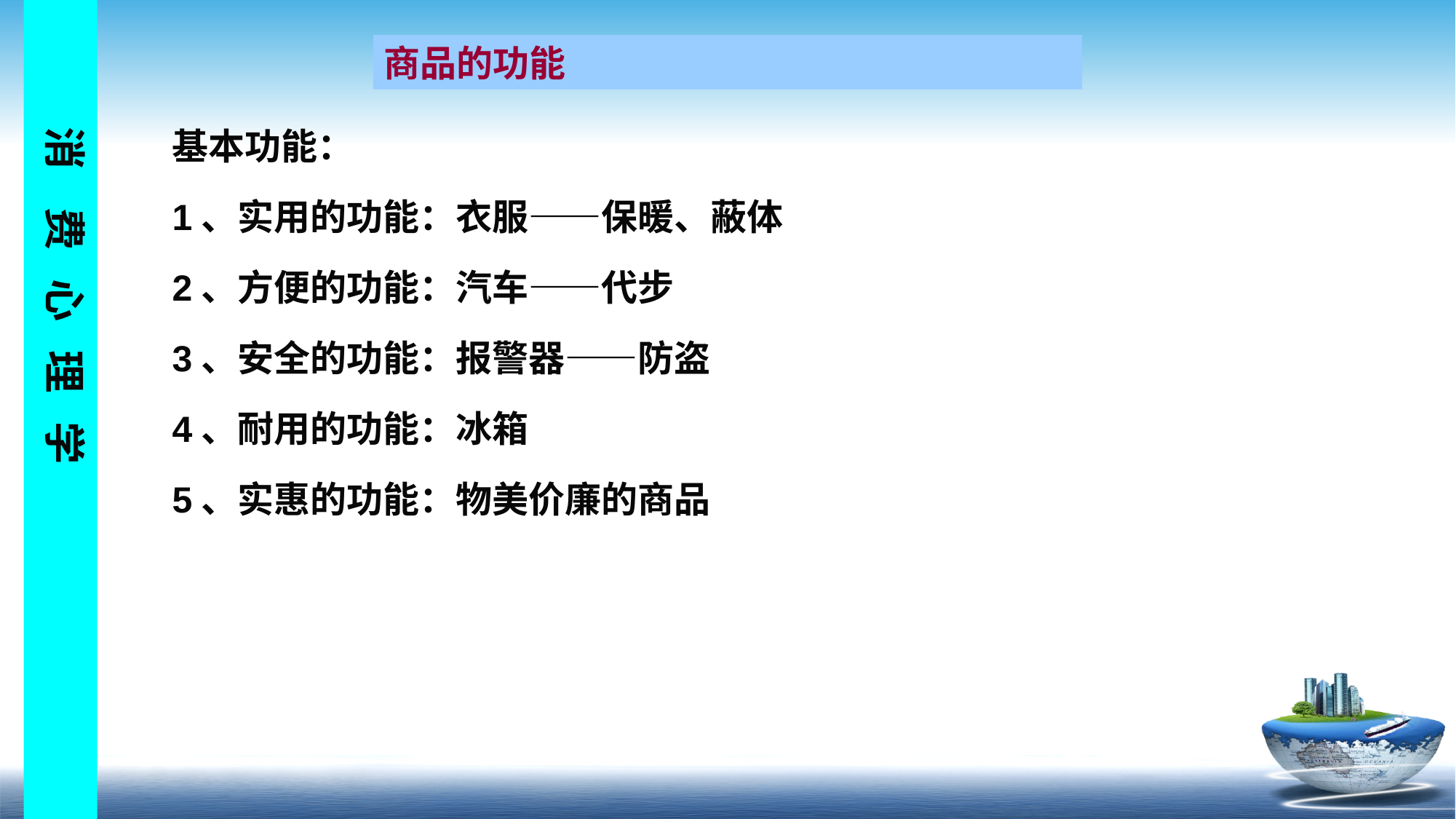

商品的功能

基本功能：
1、实用的功能：衣服——保暖、蔽体
2、方便的功能：汽车——代步
3、安全的功能：报警器——防盗
4、耐用的功能：冰箱
5、实惠的功能：物美价廉的商品